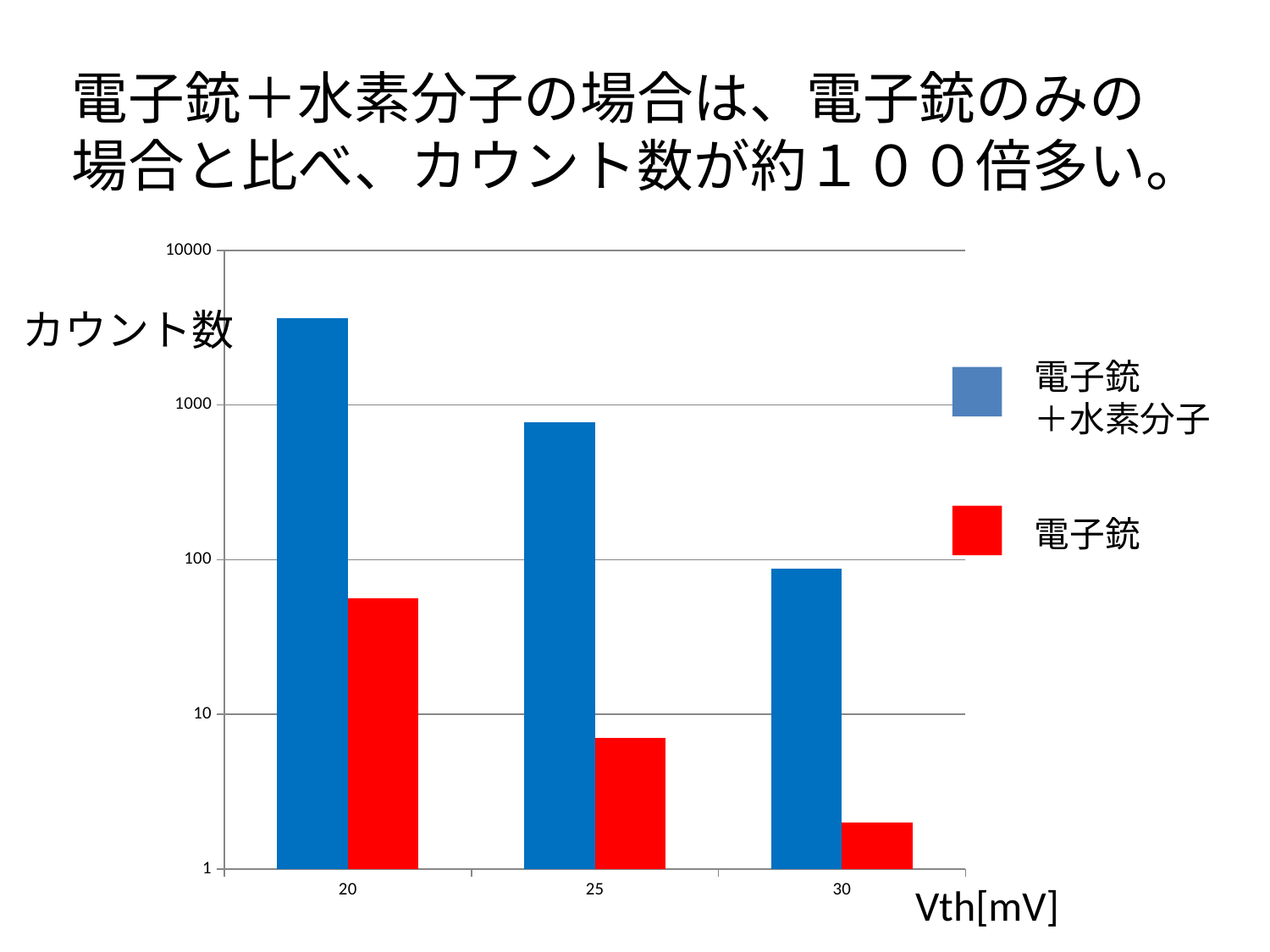

電子銃＋水素分子の場合は、電子銃のみの場合と比べ、カウント数が約１００倍多い。

### Chart

| Category | 電子銃水素分子 | 電子銃 |
|---|---|---|
| 20 | 3628.0 | 56.0 |
| 25 | 769.0 | 7.0 |
| 30 | 87.0 | 2.0 |
カウント数
電子銃
＋水素分子

電子銃
Vth[mV]